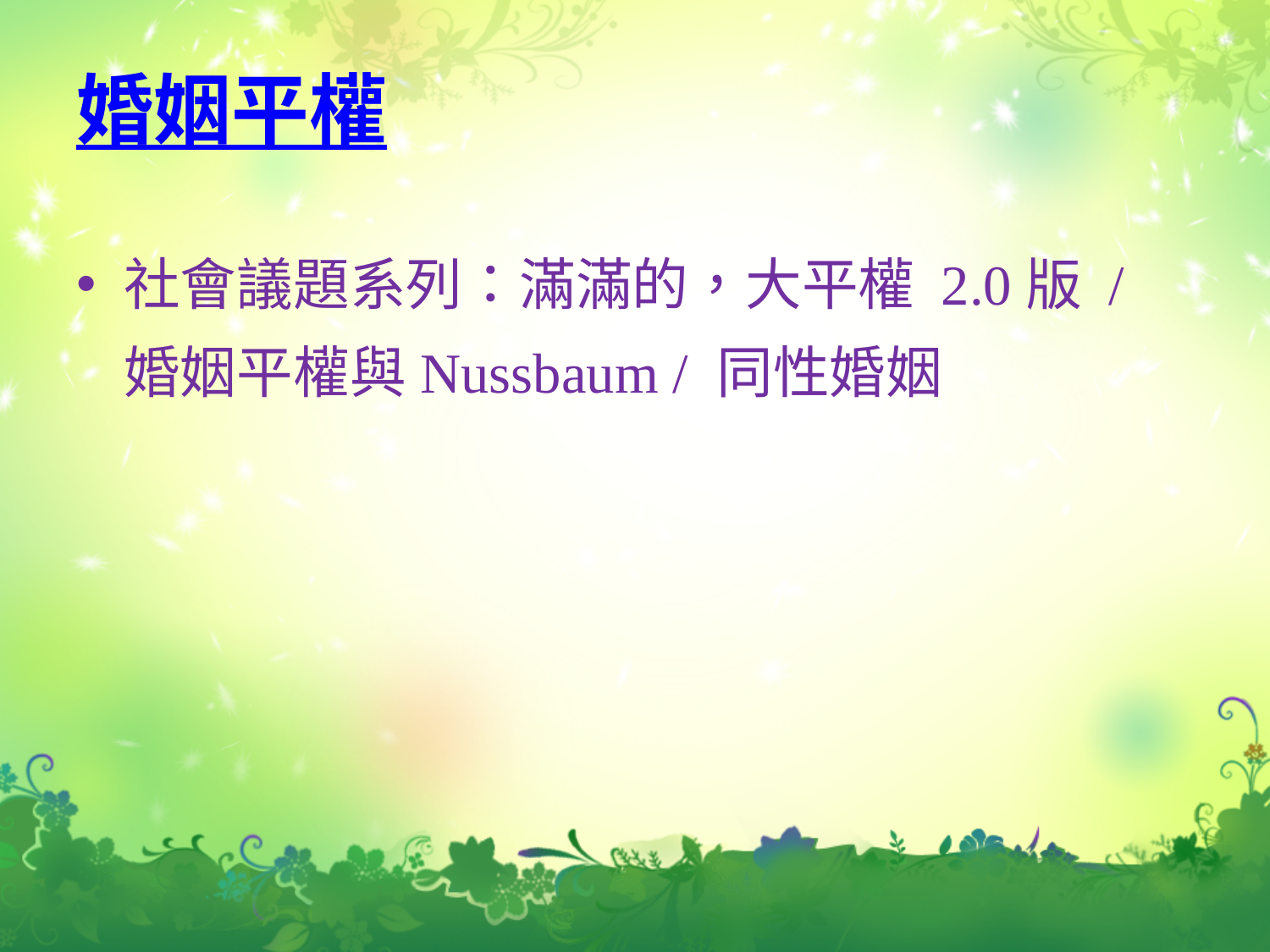

# 婚姻平權
社會議題系列：滿滿的，大平權 2.0版 / 婚姻平權與Nussbaum / 同性婚姻